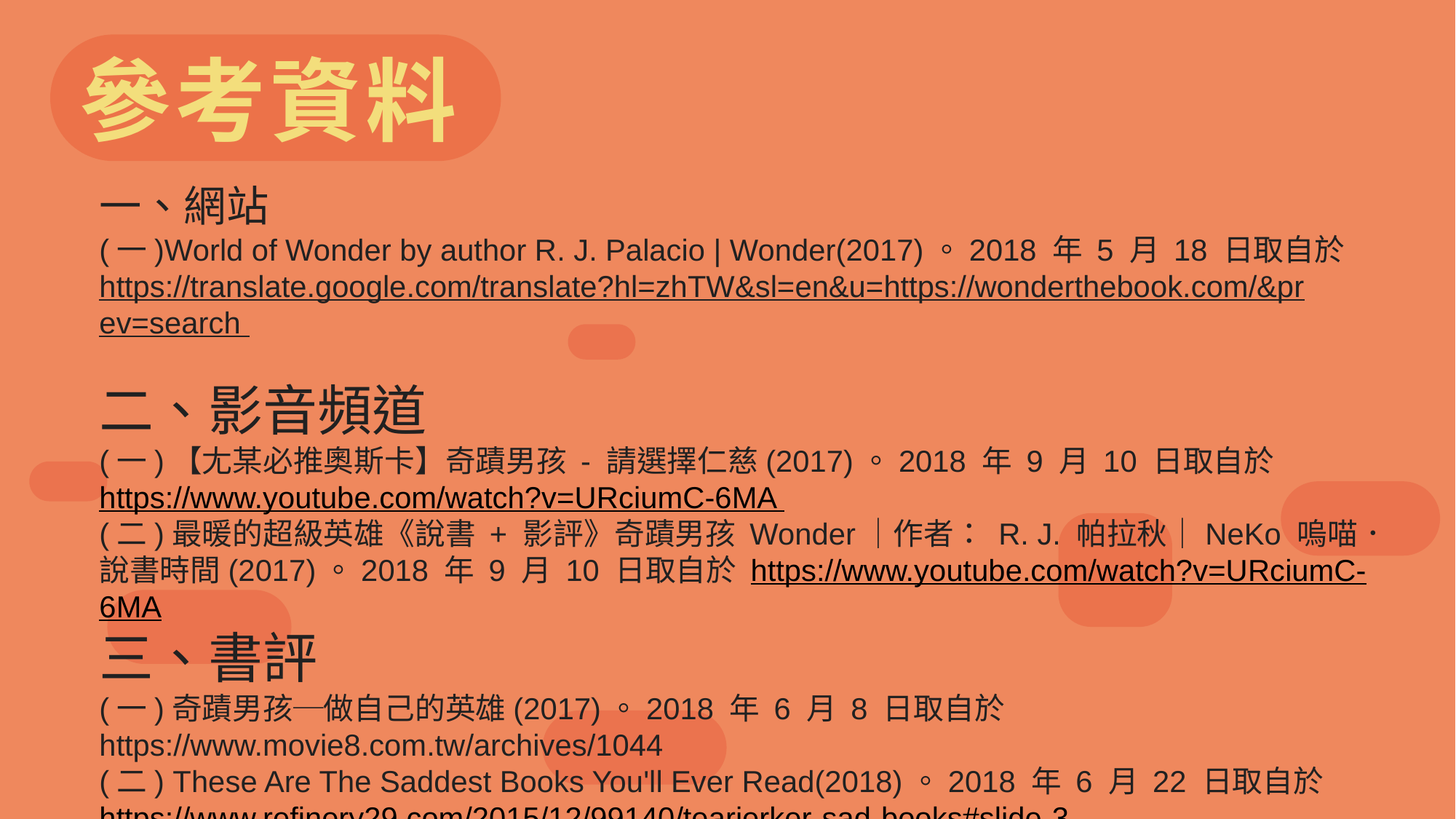

參考資料
一、網站
(一)World of Wonder by author R. J. Palacio | Wonder(2017)。2018 年 5 月 18 日取自於 https://translate.google.com/translate?hl=zhTW&sl=en&u=https://wonderthebook.com/&pr ev=search

二、影音頻道
(一)【尢某必推奧斯卡】奇蹟男孩 - 請選擇仁慈(2017)。2018 年 9 月 10 日取自於 https://www.youtube.com/watch?v=URciumC-6MA
(二)最暖的超級英雄《說書 + 影評》奇蹟男孩 Wonder｜作者： R. J. 帕拉秋｜NeKo 嗚喵．說書時間(2017)。2018 年 9 月 10 日取自於 https://www.youtube.com/watch?v=URciumC-6MA
三、書評
(一)奇蹟男孩─做自己的英雄(2017)。2018 年 6 月 8 日取自於 https://www.movie8.com.tw/archives/1044
(二) These Are The Saddest Books You'll Ever Read(2018)。2018 年 6 月 22 日取自於https://www.refinery29.com/2015/12/99140/tearjerker-sad-books#slide-3